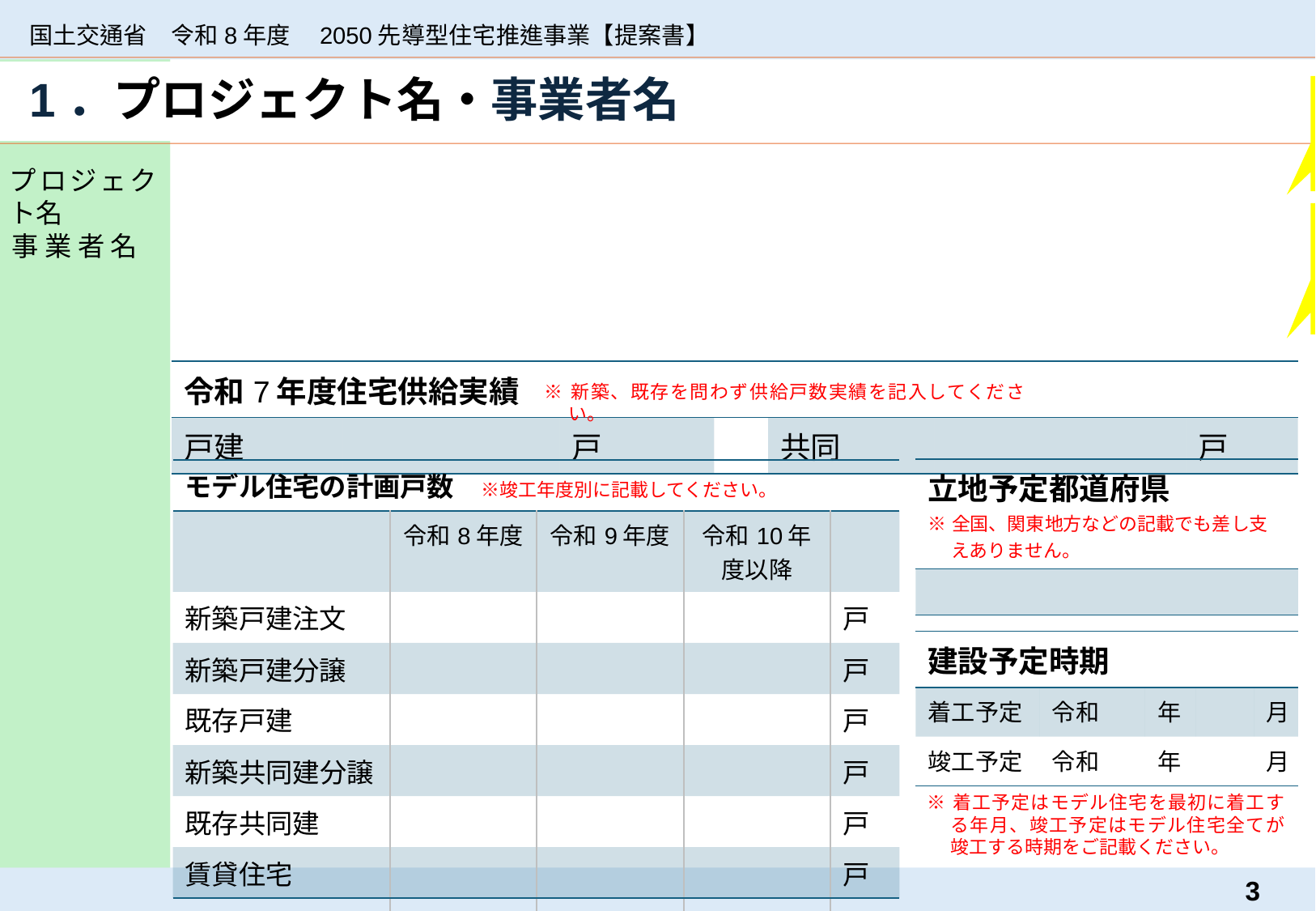

国土交通省　令和8年度　2050先導型住宅推進事業【提案書】
# 1．プロジェクト名・事業者名
一般の消費者にとって事業内容を分かりやすく伝えるプロジェクト名にしてください。

代表事業者名、共同事業者名の両方記載にしてください。
共同事業者がない場合、記載不要です。

|  |
| --- |
| 令和7年度住宅供給実績 |  |  |  |  |  |  |
| --- | --- | --- | --- | --- | --- | --- |
| 戸建 |  | 戸 |  | 共同 |  | 戸 |
※	新築、既存を問わず供給戸数実績を記入してください。
| 立地予定都道府県 ※全国、関東地方などの記載でも差し支えありません。 |
| --- |
|  |
| モデル住宅の計画戸数　※竣工年度別に記載してください。 |  |  |  |  |
| --- | --- | --- | --- | --- |
|  | 令和8年度 | 令和9年度 | 令和10年度以降 |  |
| 新築戸建注文 |  |  |  | 戸 |
| 新築戸建分譲 |  |  |  | 戸 |
| 既存戸建 |  |  |  | 戸 |
| 新築共同建分譲 |  |  |  | 戸 |
| 既存共同建 |  |  |  | 戸 |
| 賃貸住宅 |  |  |  | 戸 |
| 計画戸数計 |  |  |  | 戸 |
| 建設予定時期 |  |  |  |  |
| --- | --- | --- | --- | --- |
| 着工予定 | 令和 | 年 |  | 月 |
| 竣工予定 | 令和 | 年 |  | 月 |
※	着工予定はモデル住宅を最初に着工する年月、竣工予定はモデル住宅全てが竣工する時期をご記載ください。
3